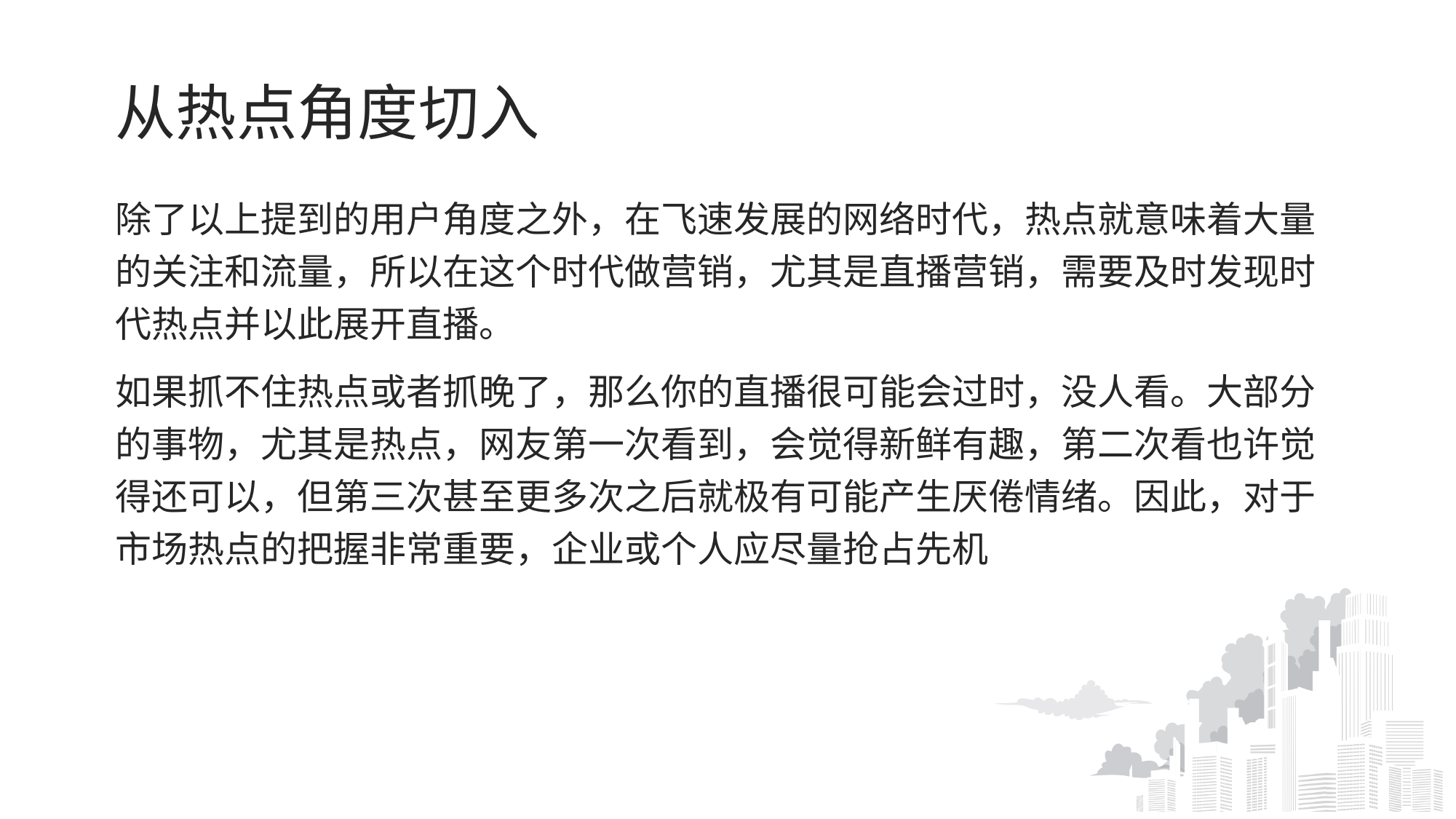

# 从热点角度切入
除了以上提到的用户角度之外，在飞速发展的网络时代，热点就意味着大量的关注和流量，所以在这个时代做营销，尤其是直播营销，需要及时发现时代热点并以此展开直播。
如果抓不住热点或者抓晚了，那么你的直播很可能会过时，没人看。大部分的事物，尤其是热点，网友第一次看到，会觉得新鲜有趣，第二次看也许觉得还可以，但第三次甚至更多次之后就极有可能产生厌倦情绪。因此，对于市场热点的把握非常重要，企业或个人应尽量抢占先机